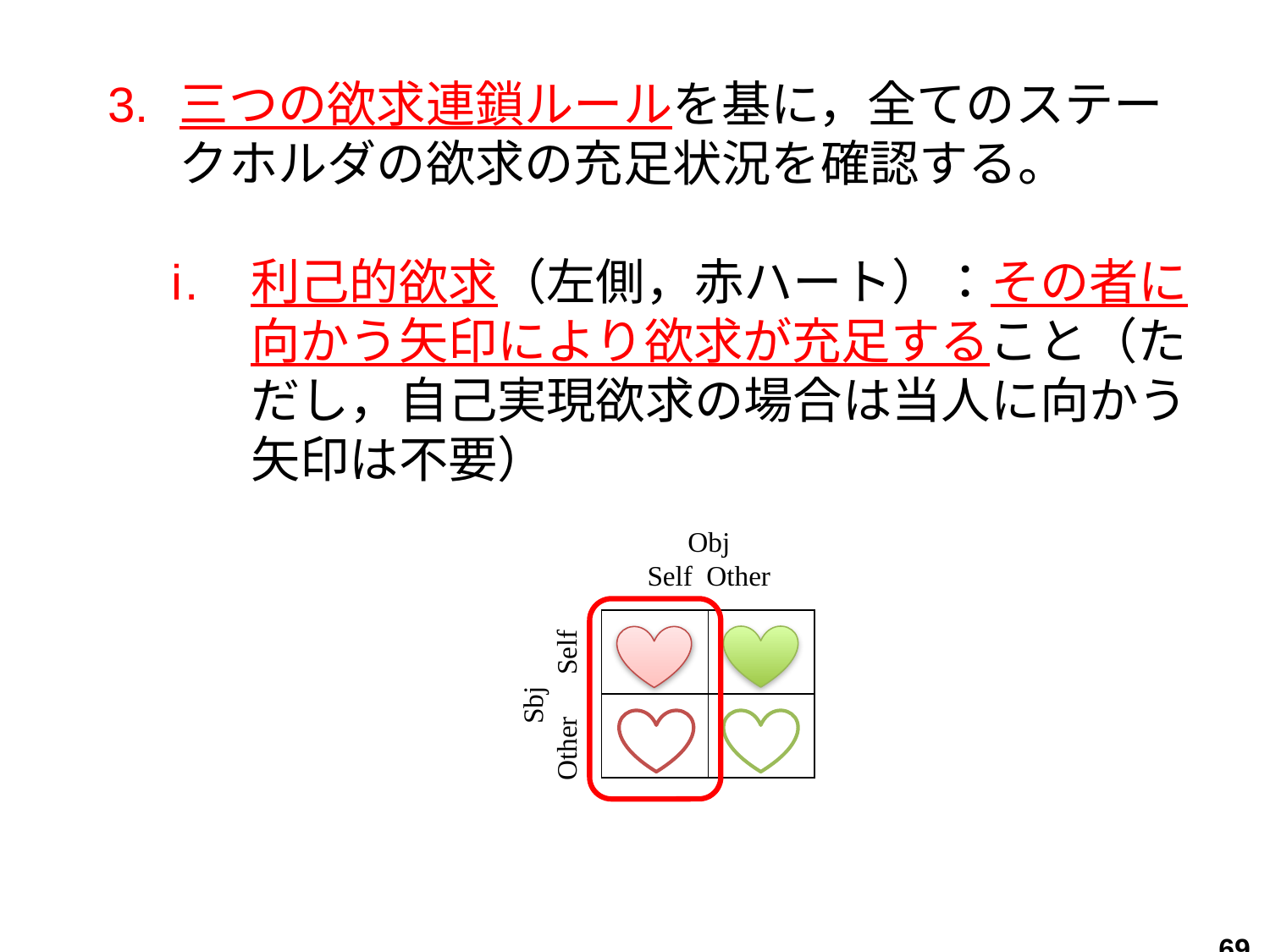

三つの欲求連鎖ルールを基に，全てのステークホルダの欲求の充足状況を確認する。

利己的欲求（左側，赤ハート）：その者に向かう矢印により欲求が充足すること（ただし，自己実現欲求の場合は当人に向かう矢印は不要）

Obj
Self  Other

Sbj
Other　Self

|  |  |
| --- | --- |
|  |  |
69